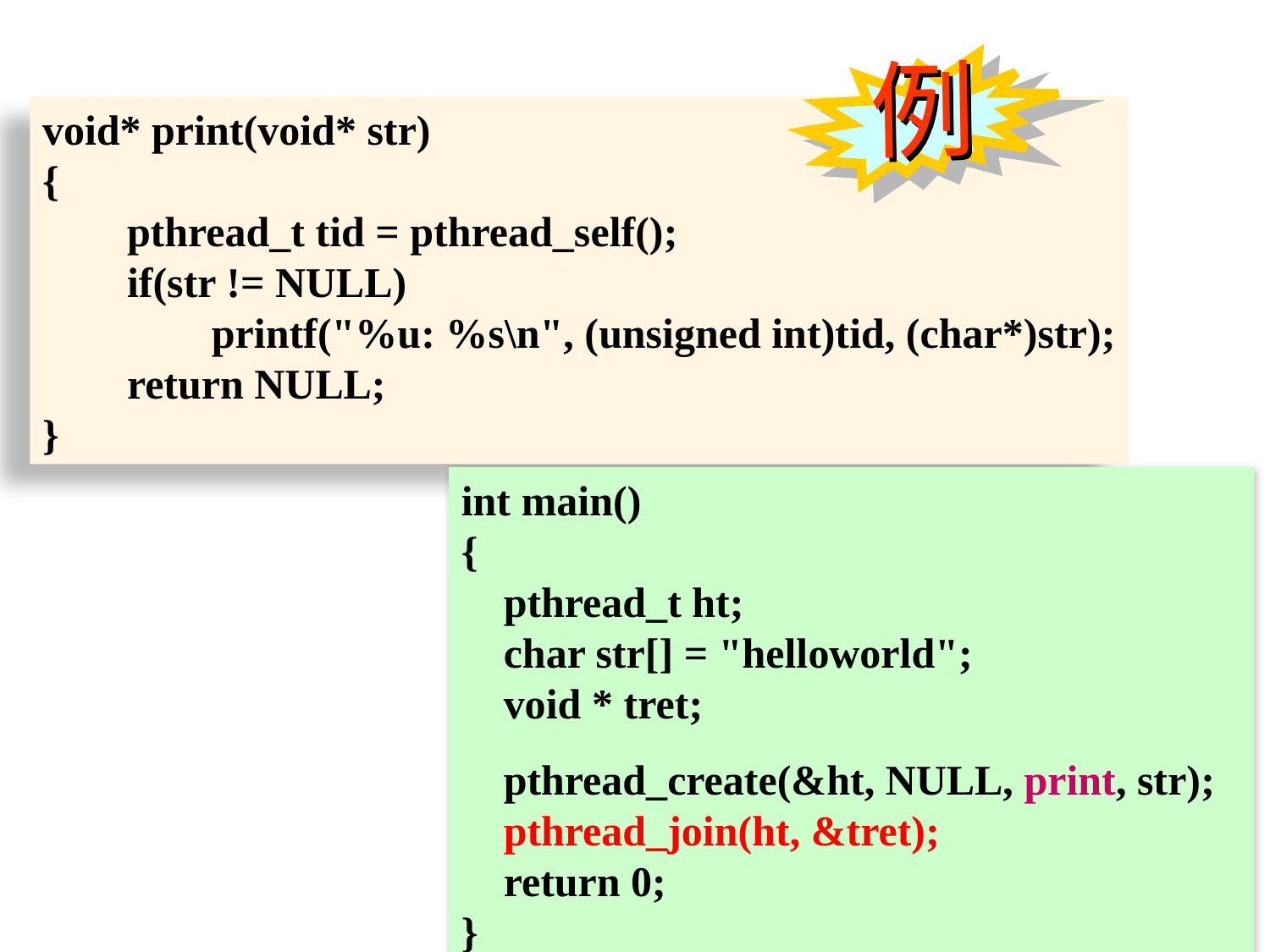

例

void* print(void* str)
{
        pthread_t tid = pthread_self();
        if(str != NULL)
                printf("%u: %s\n", (unsigned int)tid, (char*)str);
        return NULL;
}

int main()
{
    pthread_t ht;
    char str[] = "helloworld";
    void * tret;

    pthread_create(&ht, NULL, print, str);
    pthread_join(ht, &tret);
    return 0;
}

17